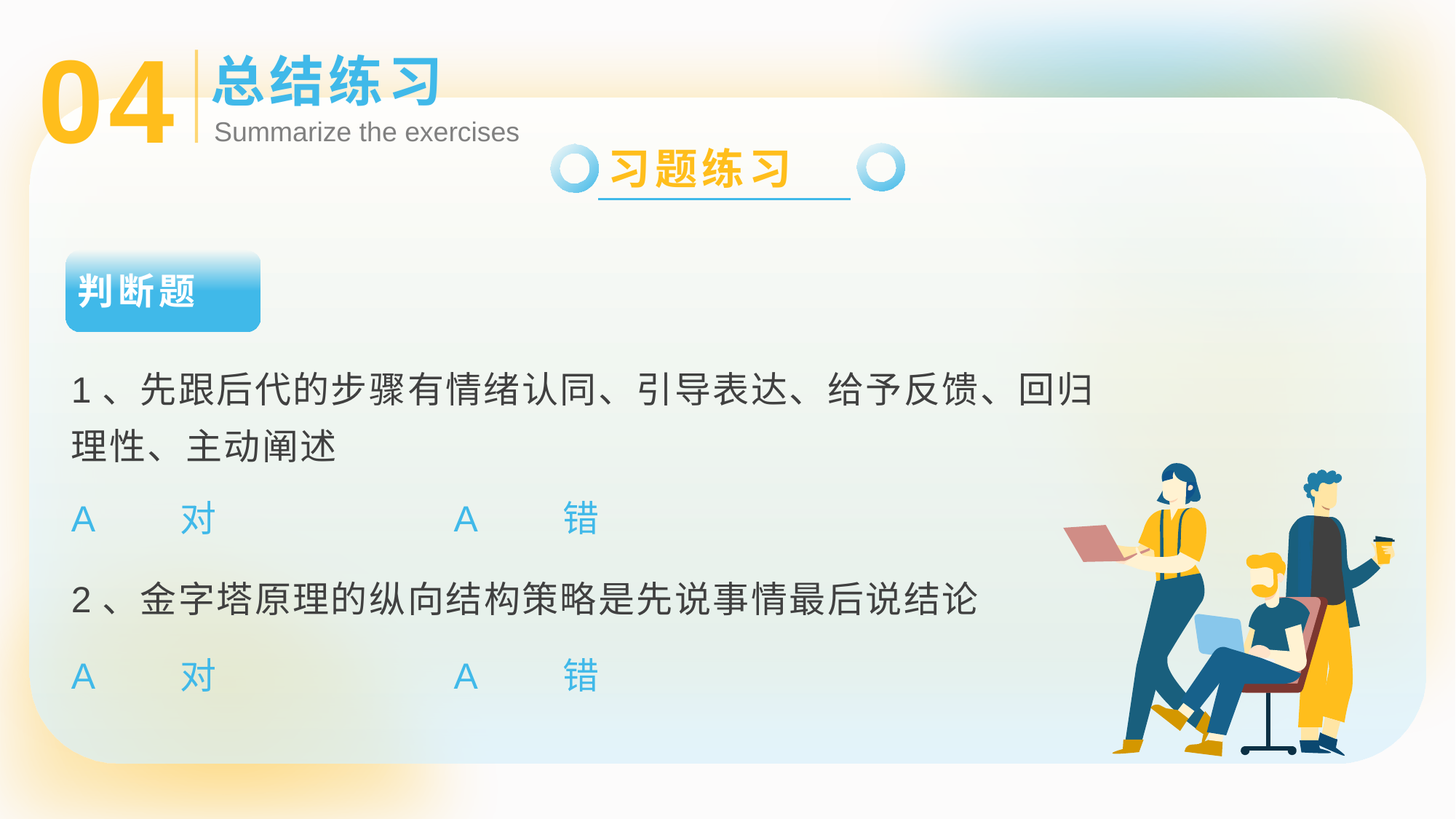

04
总结练习
Summarize the exercises
习题练习

判断题
1、先跟后代的步骤有情绪认同、引导表达、给予反馈、回归理性、主动阐述

A	对
A	错
2、金字塔原理的纵向结构策略是先说事情最后说结论
A	对
A	错